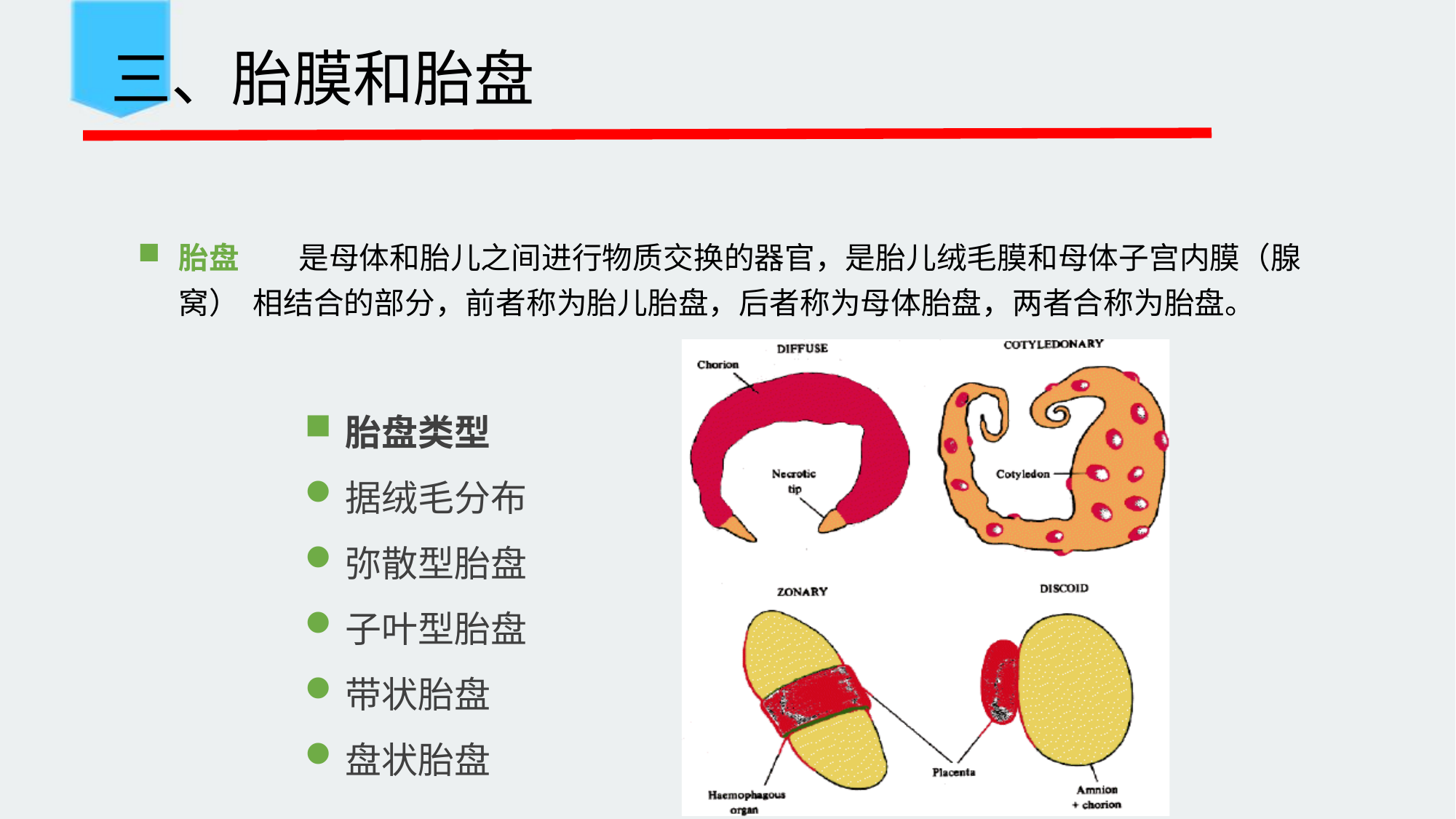

三、胎膜和胎盘
胎盘	是母体和胎儿之间进行物质交换的器官，是胎儿绒毛膜和母体子宫内膜（腺窝）  相结合的部分，前者称为胎儿胎盘，后者称为母体胎盘，两者合称为胎盘。

胎盘类型
据绒毛分布
弥散型胎盘
子叶型胎盘
带状胎盘
盘状胎盘